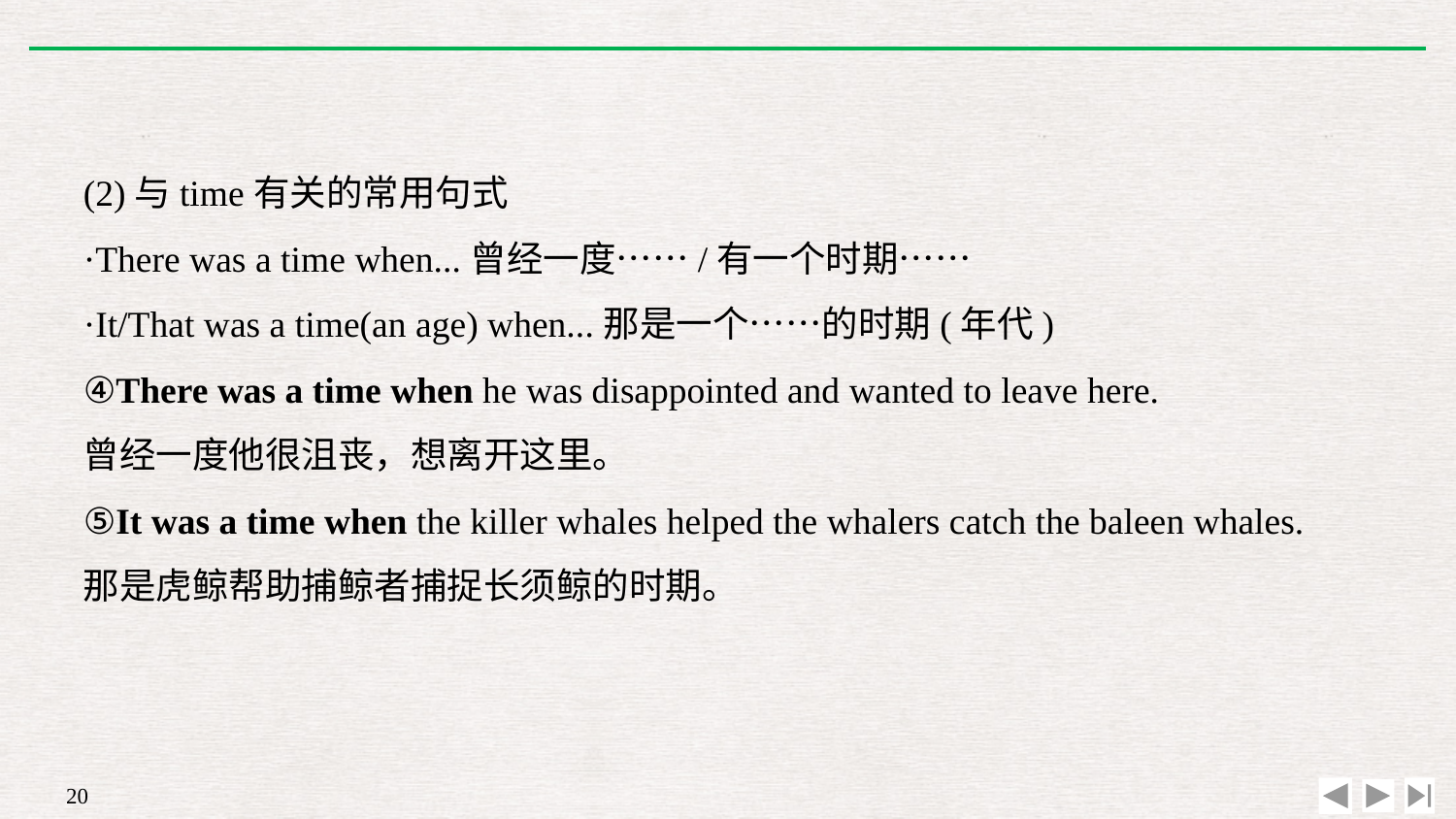

(2)与time有关的常用句式
·There was a time when...曾经一度……/有一个时期……
·It/That was a time(an age) when...那是一个……的时期(年代)
④There was a time when he was disappointed and wanted to leave here.
曾经一度他很沮丧，想离开这里。
⑤It was a time when the killer whales helped the whalers catch the baleen whales.
那是虎鲸帮助捕鲸者捕捉长须鲸的时期。